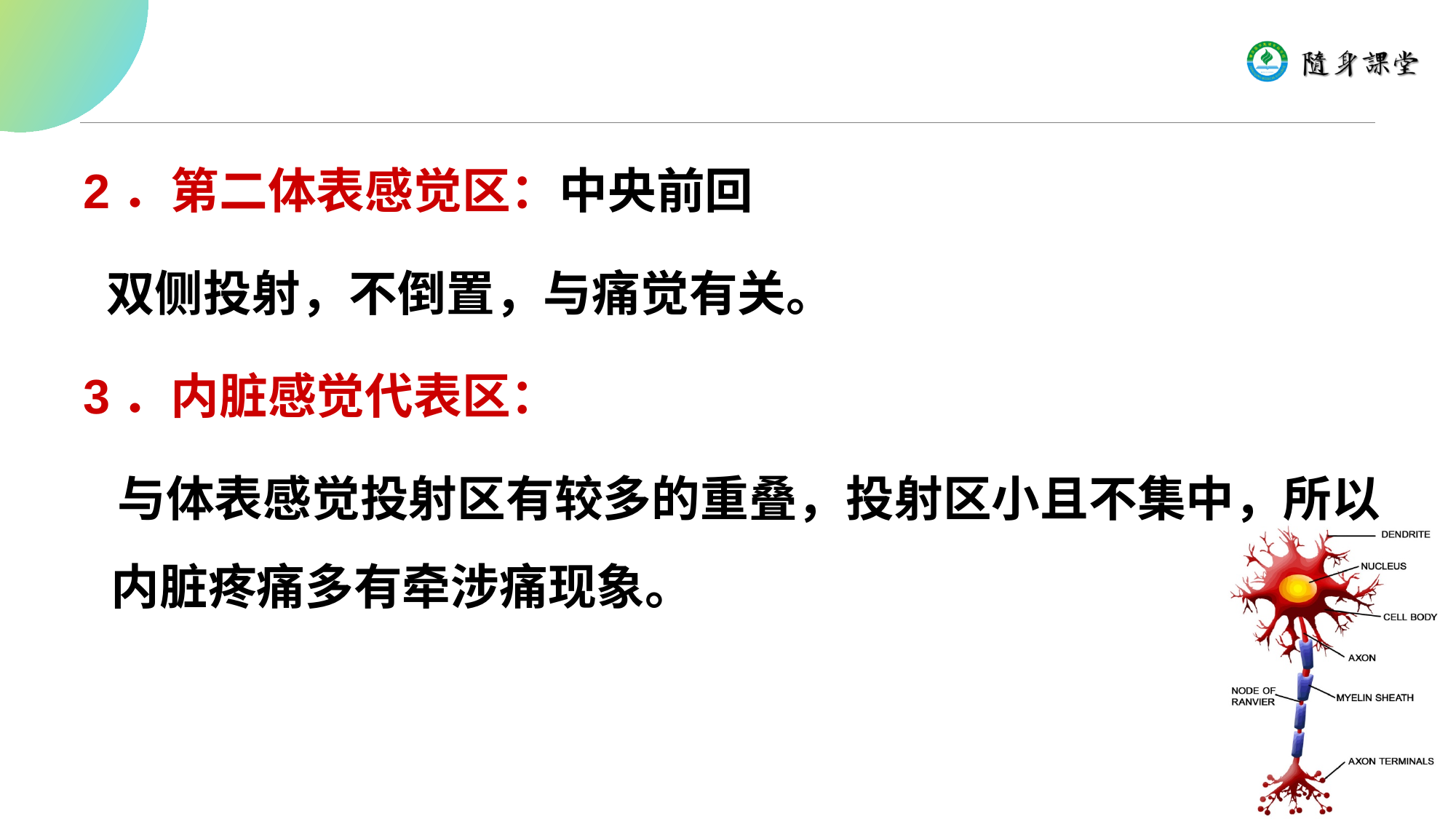

2．第二体表感觉区：中央前回
 双侧投射，不倒置，与痛觉有关。
3．内脏感觉代表区：
  与体表感觉投射区有较多的重叠，投射区小且不集中，所以内脏疼痛多有牵涉痛现象。